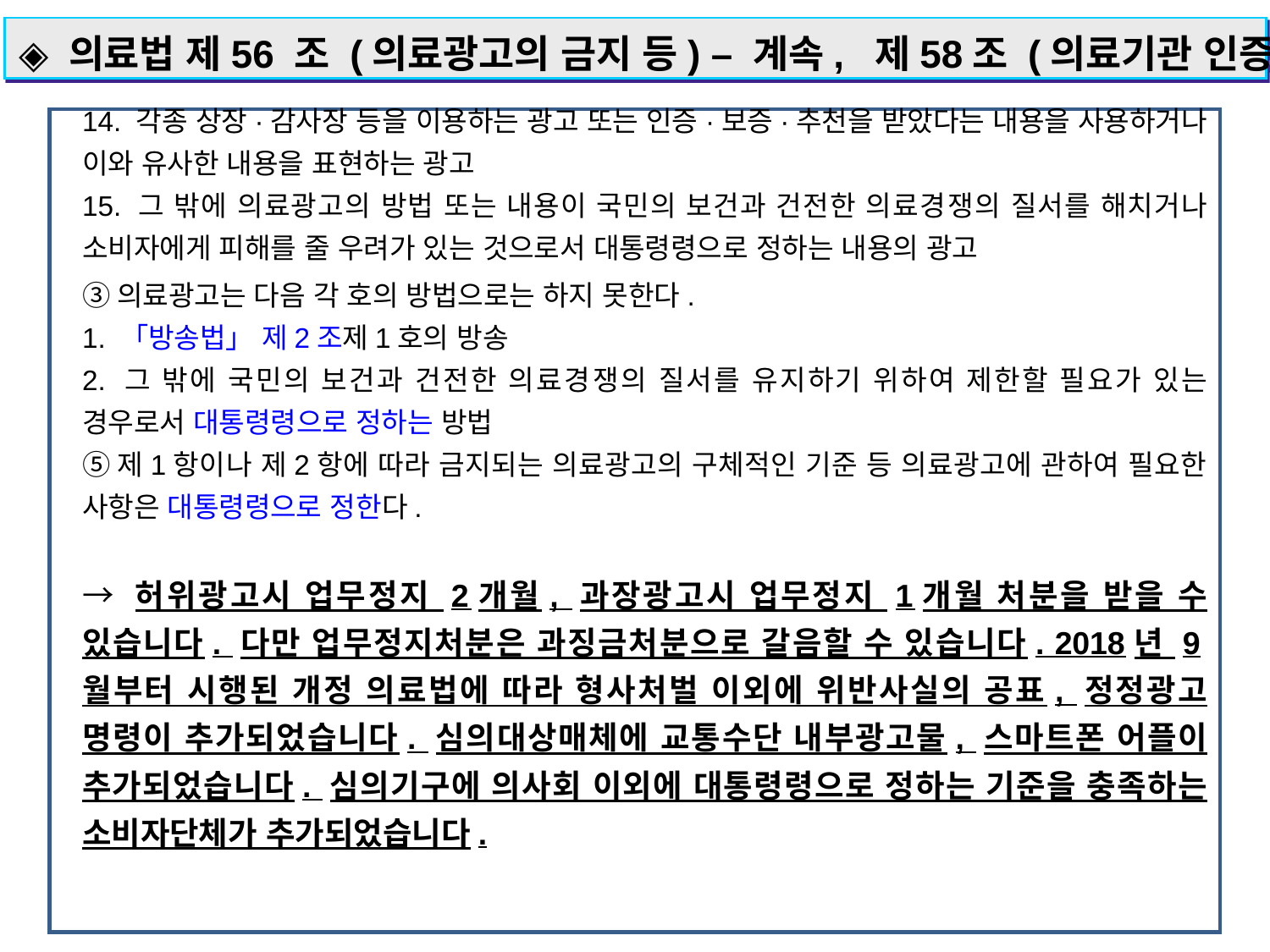

14. 각종 상장·감사장 등을 이용하는 광고 또는 인증·보증·추천을 받았다는 내용을 사용하거나 이와 유사한 내용을 표현하는 광고
15. 그 밖에 의료광고의 방법 또는 내용이 국민의 보건과 건전한 의료경쟁의 질서를 해치거나 소비자에게 피해를 줄 우려가 있는 것으로서 대통령령으로 정하는 내용의 광고
③의료광고는 다음 각 호의 방법으로는 하지 못한다.
1. 「방송법」 제2조제1호의 방송
2. 그 밖에 국민의 보건과 건전한 의료경쟁의 질서를 유지하기 위하여 제한할 필요가 있는 경우로서 대통령령으로 정하는 방법
⑤제1항이나 제2항에 따라 금지되는 의료광고의 구체적인 기준 등 의료광고에 관하여 필요한 사항은 대통령령으로 정한다.

→ 허위광고시 업무정지 2개월, 과장광고시 업무정지 1개월 처분을 받을 수 있습니다. 다만 업무정지처분은 과징금처분으로 갈음할 수 있습니다. 2018년 9월부터 시행된 개정 의료법에 따라 형사처벌 이외에 위반사실의 공표, 정정광고 명령이 추가되었습니다. 심의대상매체에 교통수단 내부광고물, 스마트폰 어플이 추가되었습니다. 심의기구에 의사회 이외에 대통령령으로 정하는 기준을 충족하는 소비자단체가 추가되었습니다.

◈ 의료법 제56 조 (의료광고의 금지 등) – 계속,  제58조 (의료기관 인증)